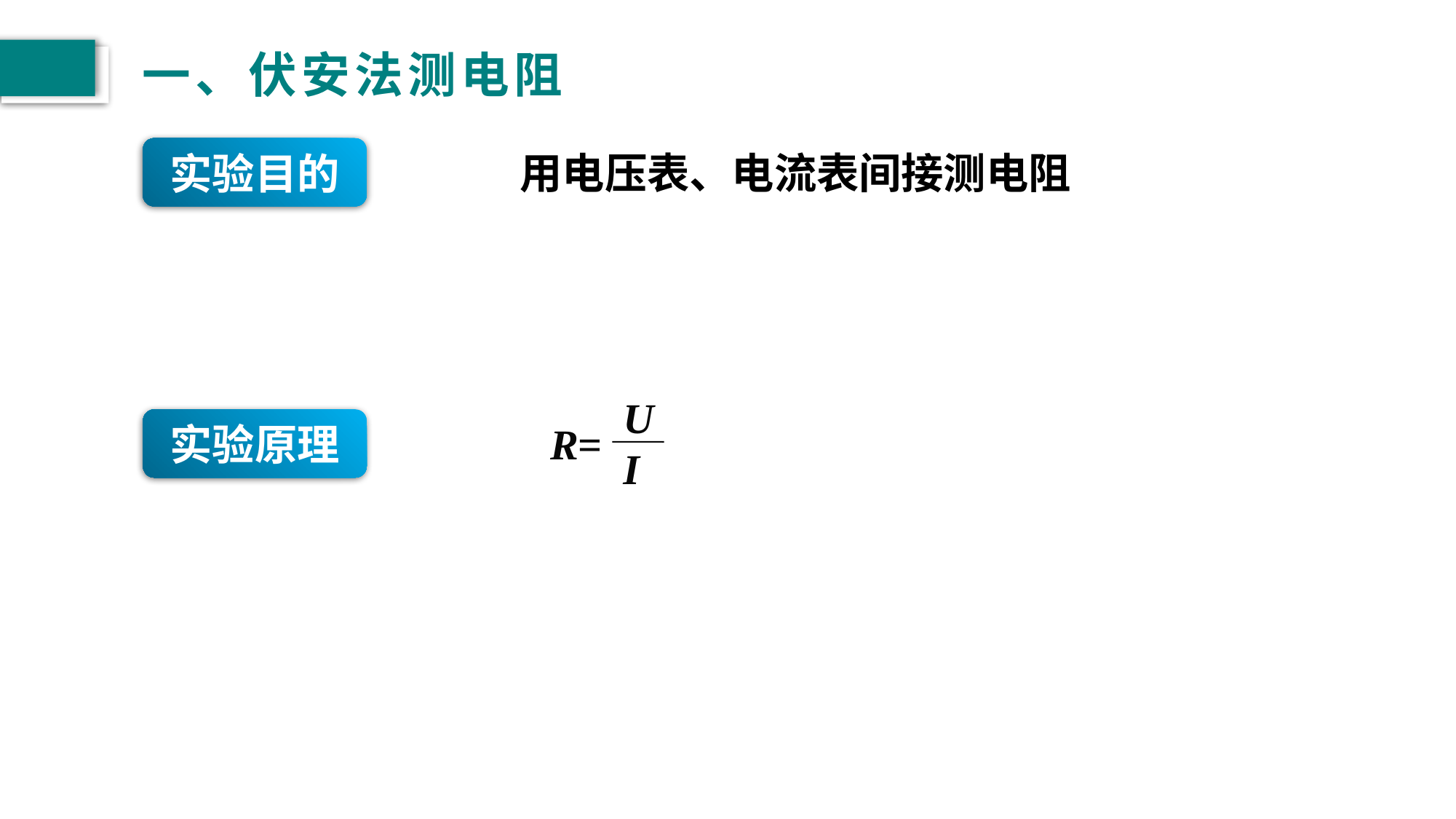

# 一、伏安法测电阻
实验目的
　　　　　　用电压表、电流表间接测电阻
U
I
R=

实验原理